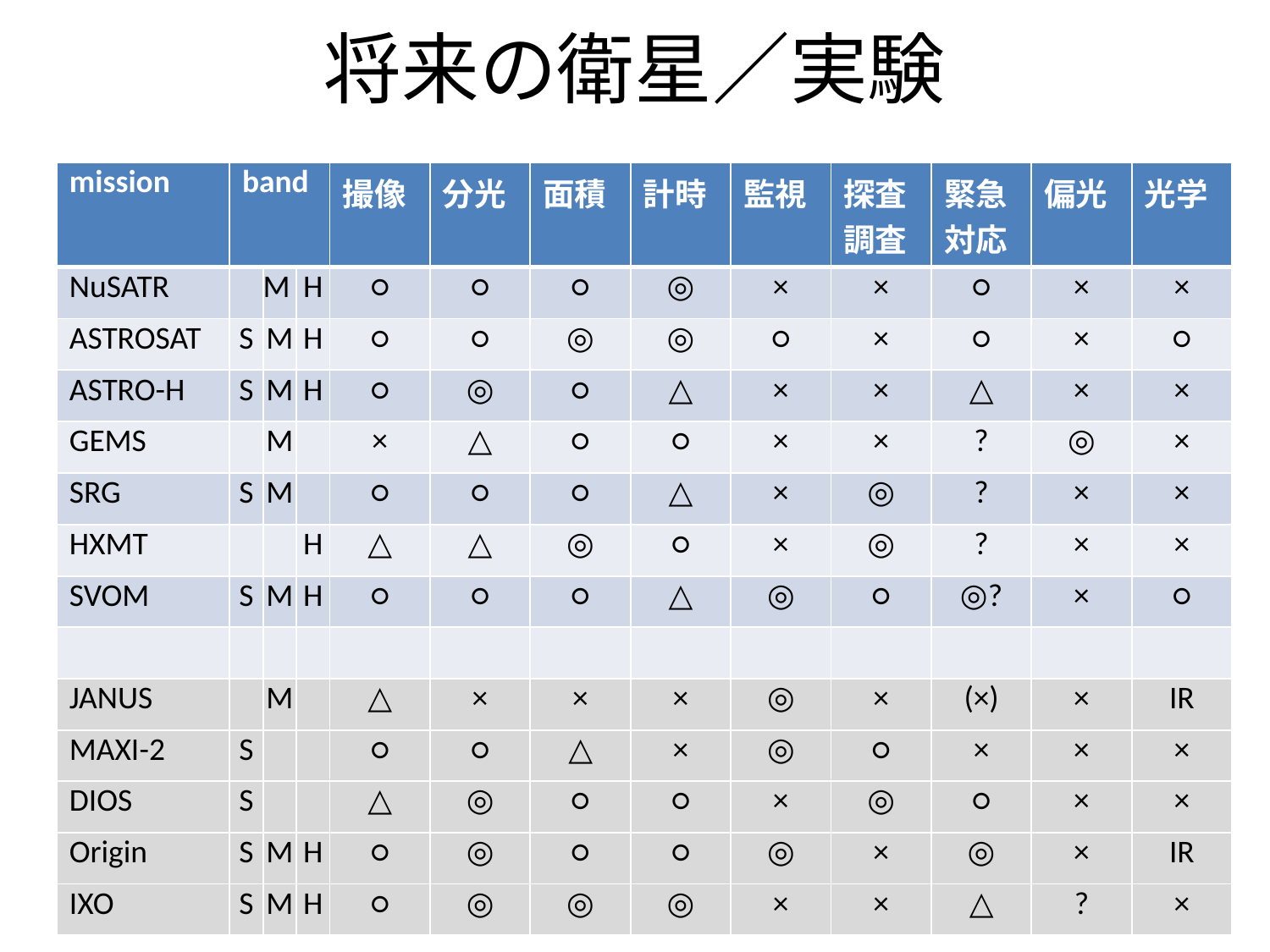

# 将来の衛星／実験
| mission | band |  |  | 撮像 | 分光 | 面積 | 計時 | 監視 | 探査調査 | 緊急対応 | 偏光 | 光学 |
| --- | --- | --- | --- | --- | --- | --- | --- | --- | --- | --- | --- | --- |
| NuSATR |  | M | H | ○ | ○ | ○ | ◎ | × | × | ○ | × | × |
| ASTROSAT | S | M | H | ○ | ○ | ◎ | ◎ | ○ | × | ○ | × | ○ |
| ASTRO-H | S | M | H | ○ | ◎ | ○ | △ | × | × | △ | × | × |
| GEMS |  | M |  | × | △ | ○ | ○ | × | × | ? | ◎ | × |
| SRG | S | M |  | ○ | ○ | ○ | △ | × | ◎ | ? | × | × |
| HXMT |  |  | H | △ | △ | ◎ | ○ | × | ◎ | ? | × | × |
| SVOM | S | M | H | ○ | ○ | ○ | △ | ◎ | ○ | ◎? | × | ○ |
|  |  |  |  |  |  |  |  |  |  |  |  |  |
| JANUS |  | M |  | △ | × | × | × | ◎ | × | (×) | × | IR |
| MAXI-2 | S |  |  | ○ | ○ | △ | × | ◎ | ○ | × | × | × |
| DIOS | S |  |  | △ | ◎ | ○ | ○ | × | ◎ | ○ | × | × |
| Origin | S | M | H | ○ | ◎ | ○ | ○ | ◎ | × | ◎ | × | IR |
| IXO | S | M | H | ○ | ◎ | ◎ | ◎ | × | × | △ | ? | × |